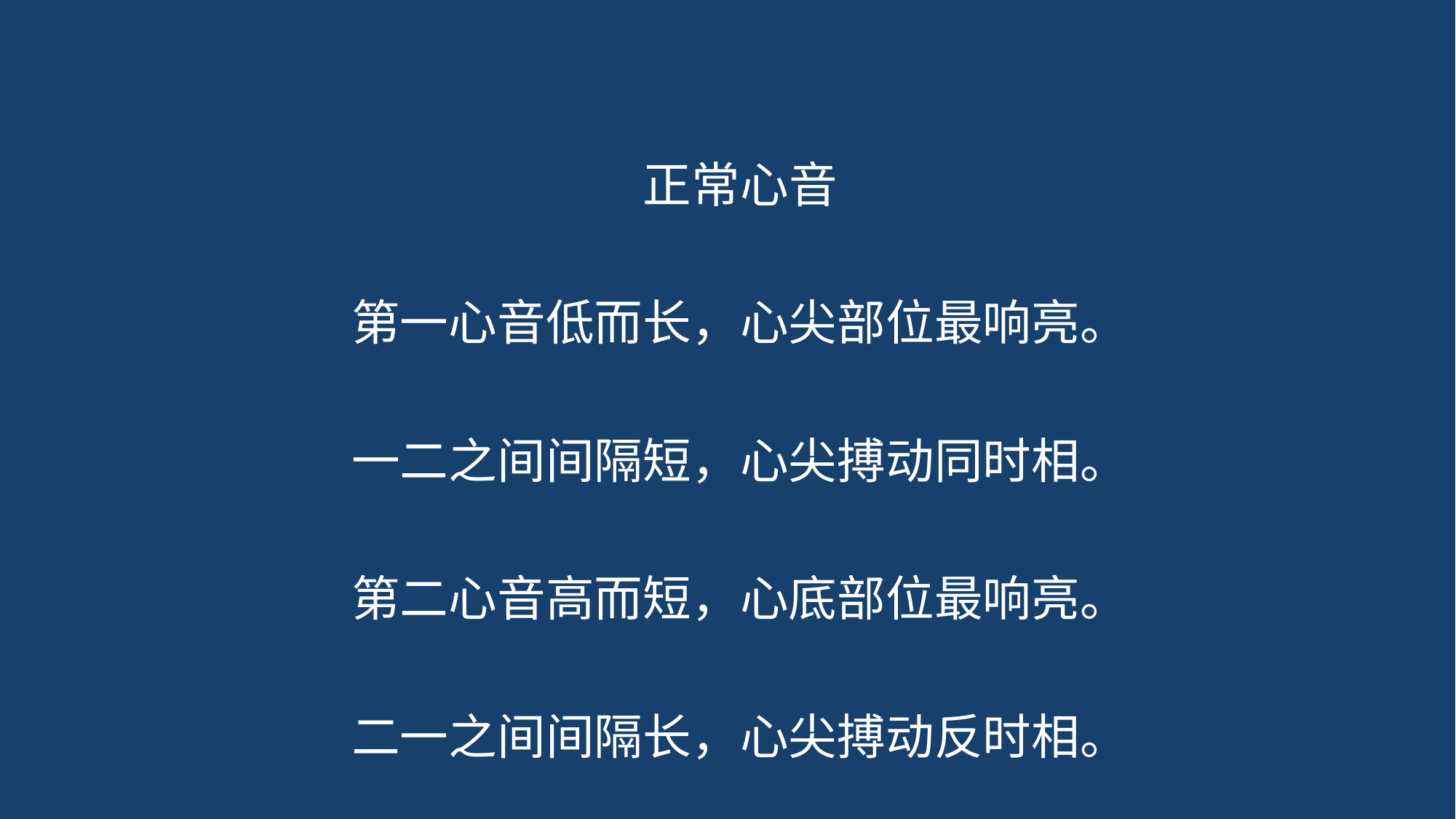

正常心音
第一心音低而长，心尖部位最响亮。
一二之间间隔短，心尖搏动同时相。
第二心音高而短，心底部位最响亮。
二一之间间隔长，心尖搏动反时相。